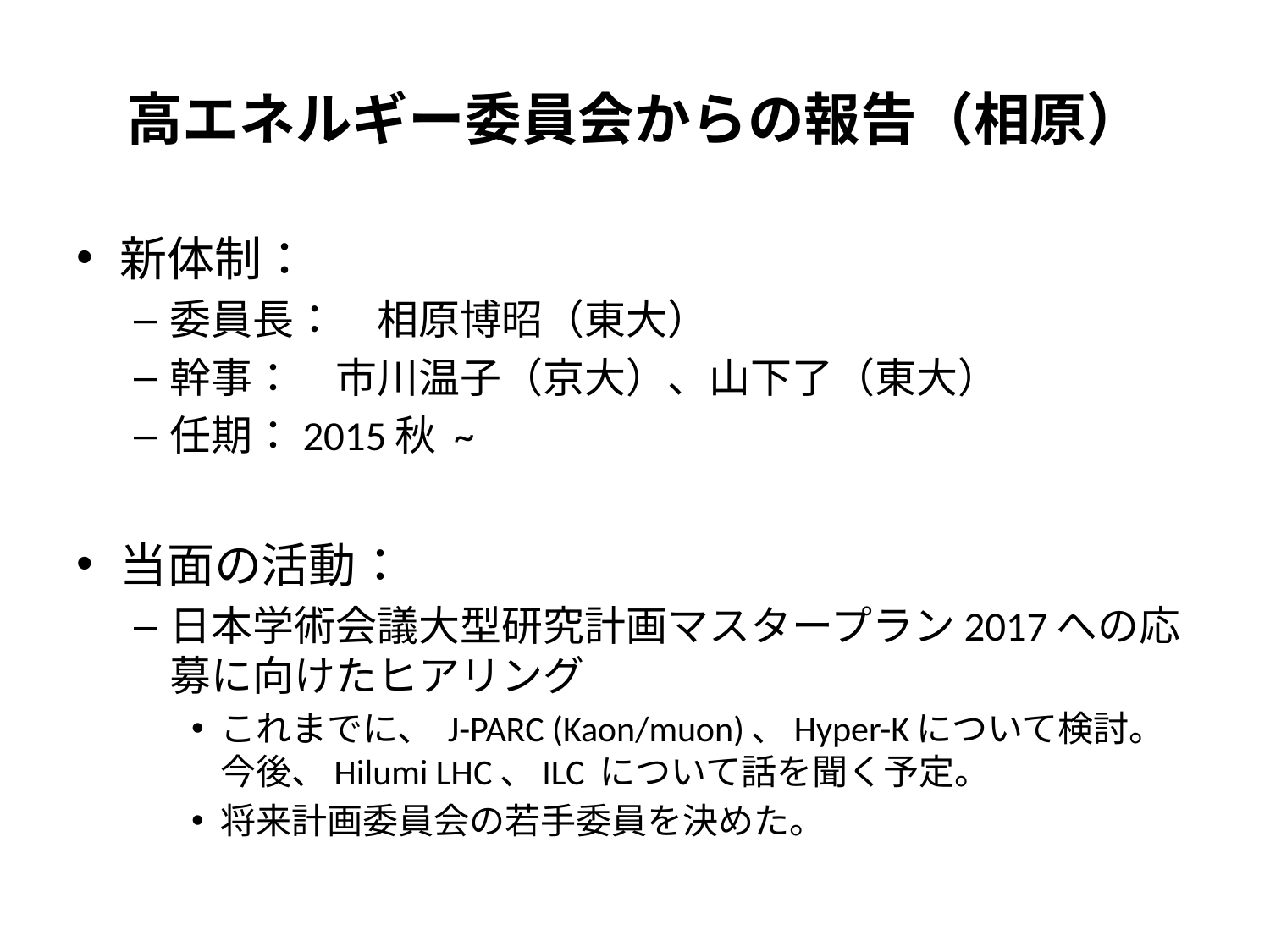

# 高エネルギー委員会からの報告（相原）
新体制：
委員長：　相原博昭（東大）
幹事：　市川温子（京大）、山下了（東大）
任期：2015秋 ~

当面の活動：
日本学術会議大型研究計画マスタープラン2017への応募に向けたヒアリング
これまでに、 J-PARC (Kaon/muon)、Hyper-Kについて検討。今後、Hilumi LHC、ILC について話を聞く予定。
将来計画委員会の若手委員を決めた。